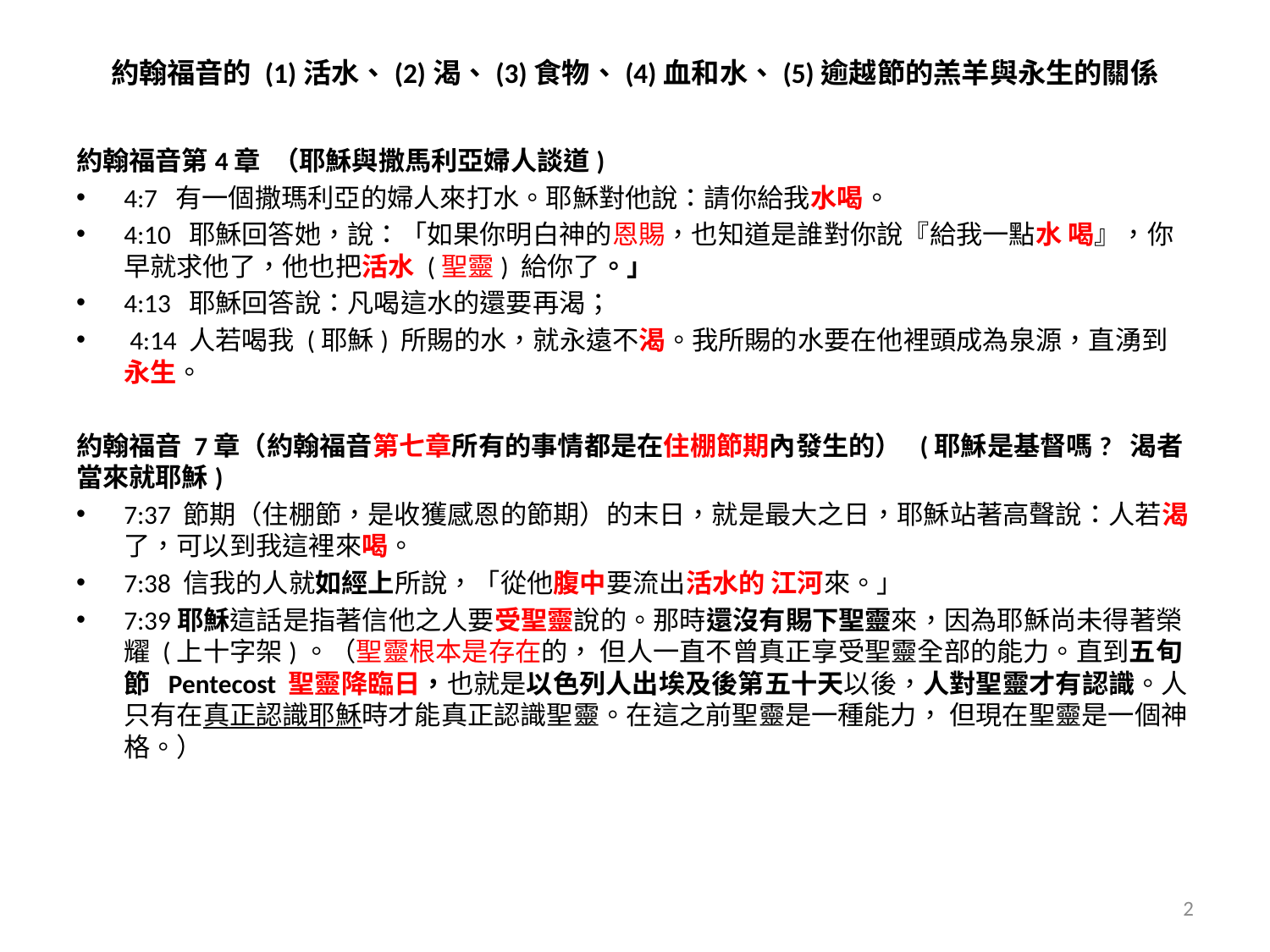

# 約翰福音的 (1)活水、(2)渴、(3)食物、(4)血和水、(5)逾越節的羔羊與永生的關係
約翰福音第4章  （耶穌與撒馬利亞婦人談道)
4:7  有一個撒瑪利亞的婦人來打水。耶穌對他說：請你給我水喝。
4:10  耶穌回答她，說：「如果你明白神的恩賜，也知道是誰對你說『給我一點水 喝』，你早就求他了，他也把活水 (聖靈) 給你了。」
4:13  耶穌回答說：凡喝這水的還要再渴；
 4:14 人若喝我 (耶穌) 所賜的水，就永遠不渴。我所賜的水要在他裡頭成為泉源，直湧到永生。

約翰福音 7章（約翰福音第七章所有的事情都是在住棚節期內發生的）  (耶穌是基督嗎?  渴者當來就耶穌)
7:37 節期（住棚節，是收獲感恩的節期）的末日，就是最大之日，耶穌站著高聲說：人若渴了，可以到我這裡來喝。
7:38 信我的人就如經上所說，「從他腹中要流出活水的 江河來。」
7:39耶穌這話是指著信他之人要受聖靈說的。那時還沒有賜下聖靈來，因為耶穌尚未得著榮耀 (上十字架)。（聖靈根本是存在的， 但人一直不曾真正享受聖靈全部的能力。直到五旬節  Pentecost 聖靈降臨日，也就是以色列人出埃及後第五十天以後，人對聖靈才有認識。人只有在真正認識耶穌時才能真正認識聖靈。在這之前聖靈是一種能力， 但現在聖靈是一個神格。）

2